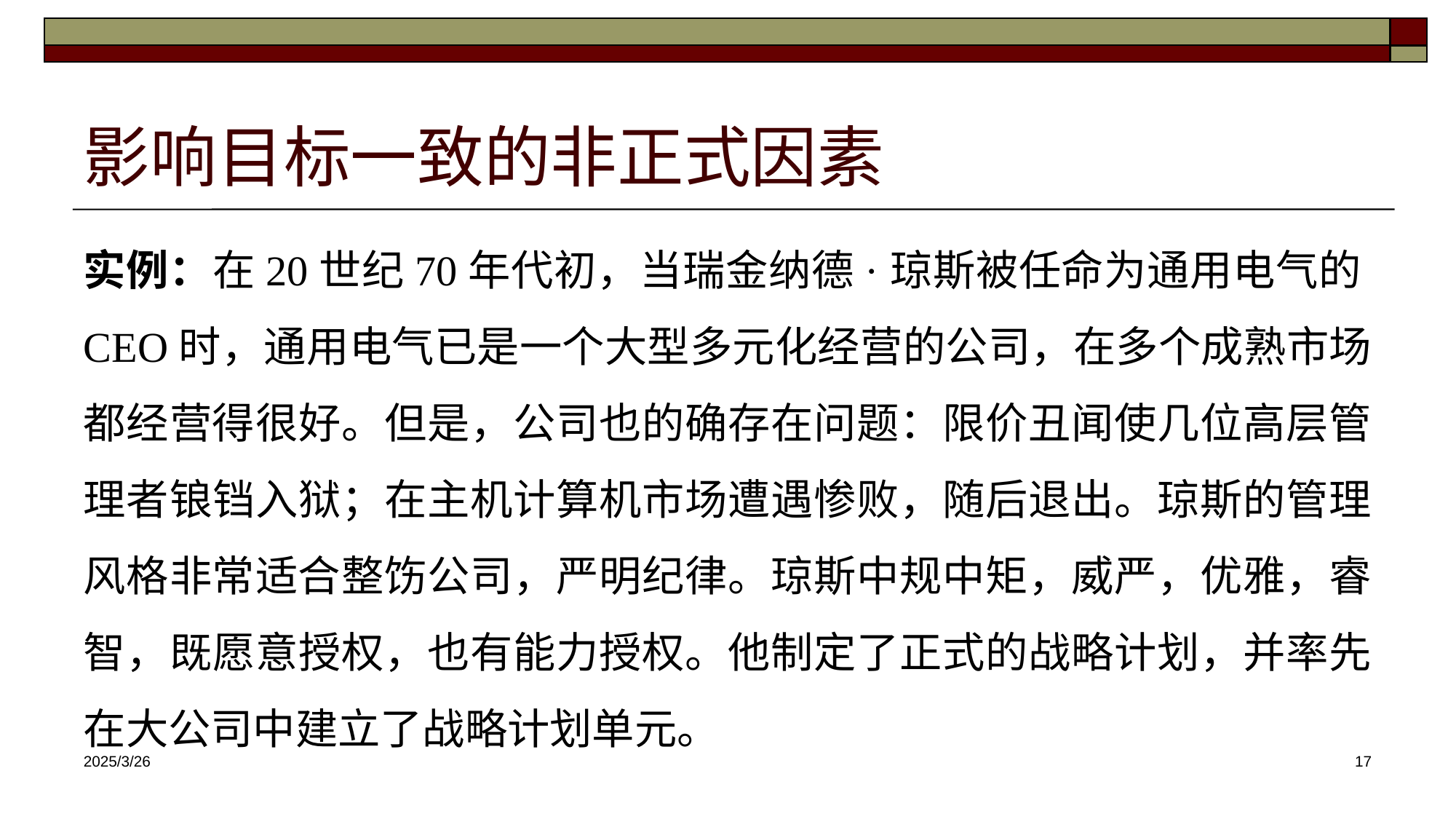

# 影响目标一致的非正式因素
实例：在20世纪70年代初，当瑞金纳德·琼斯被任命为通用电气的CEO时，通用电气已是一个大型多元化经营的公司，在多个成熟市场都经营得很好。但是，公司也的确存在问题：限价丑闻使几位高层管理者锒铛入狱；在主机计算机市场遭遇惨败，随后退出。琼斯的管理风格非常适合整饬公司，严明纪律。琼斯中规中矩，威严，优雅，睿智，既愿意授权，也有能力授权。他制定了正式的战略计划，并率先在大公司中建立了战略计划单元。
2025/3/26
17